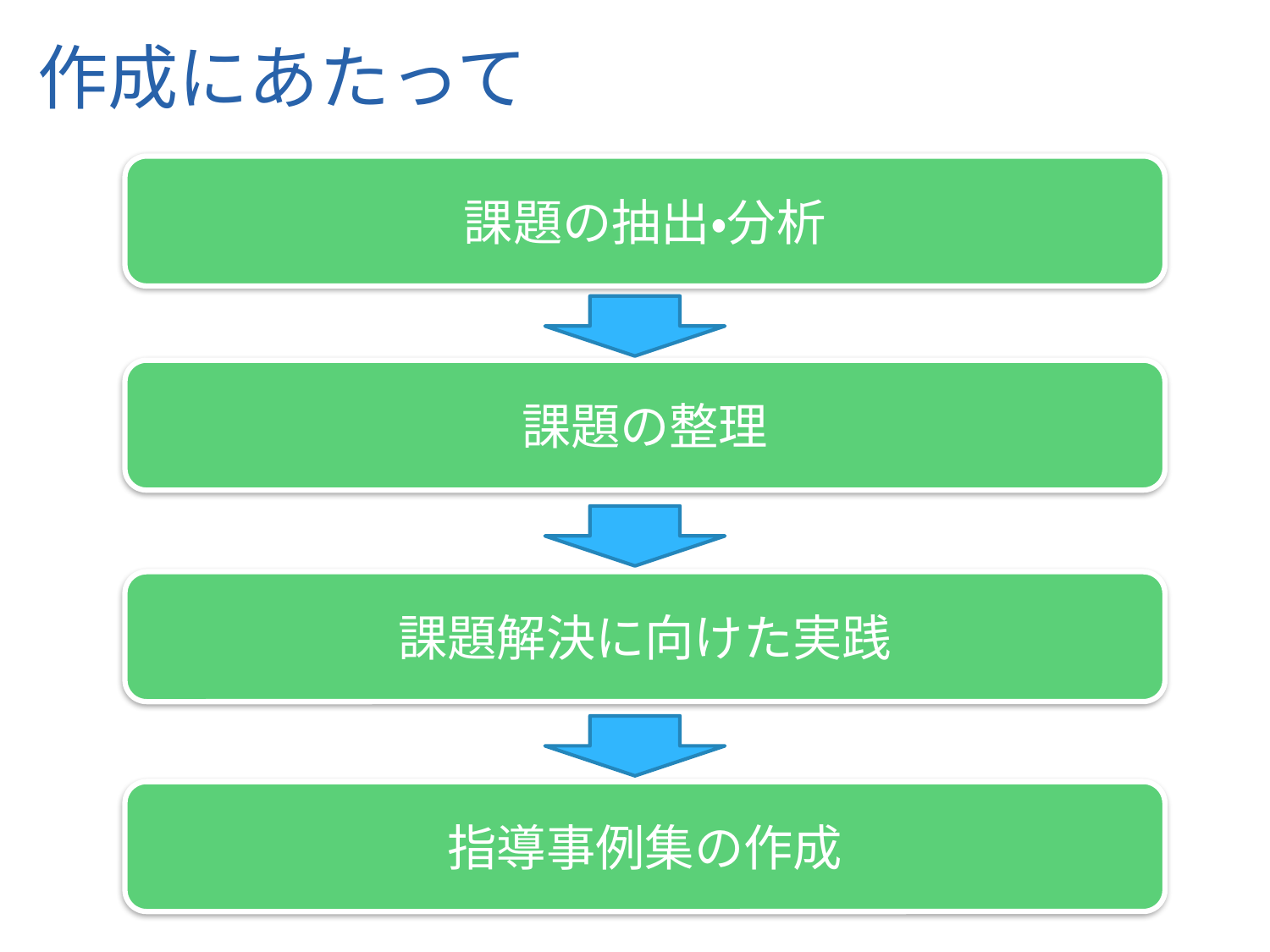

# 作成にあたって
課題の抽出・分析

課題の整理

課題解決に向けた実践

指導事例集の作成